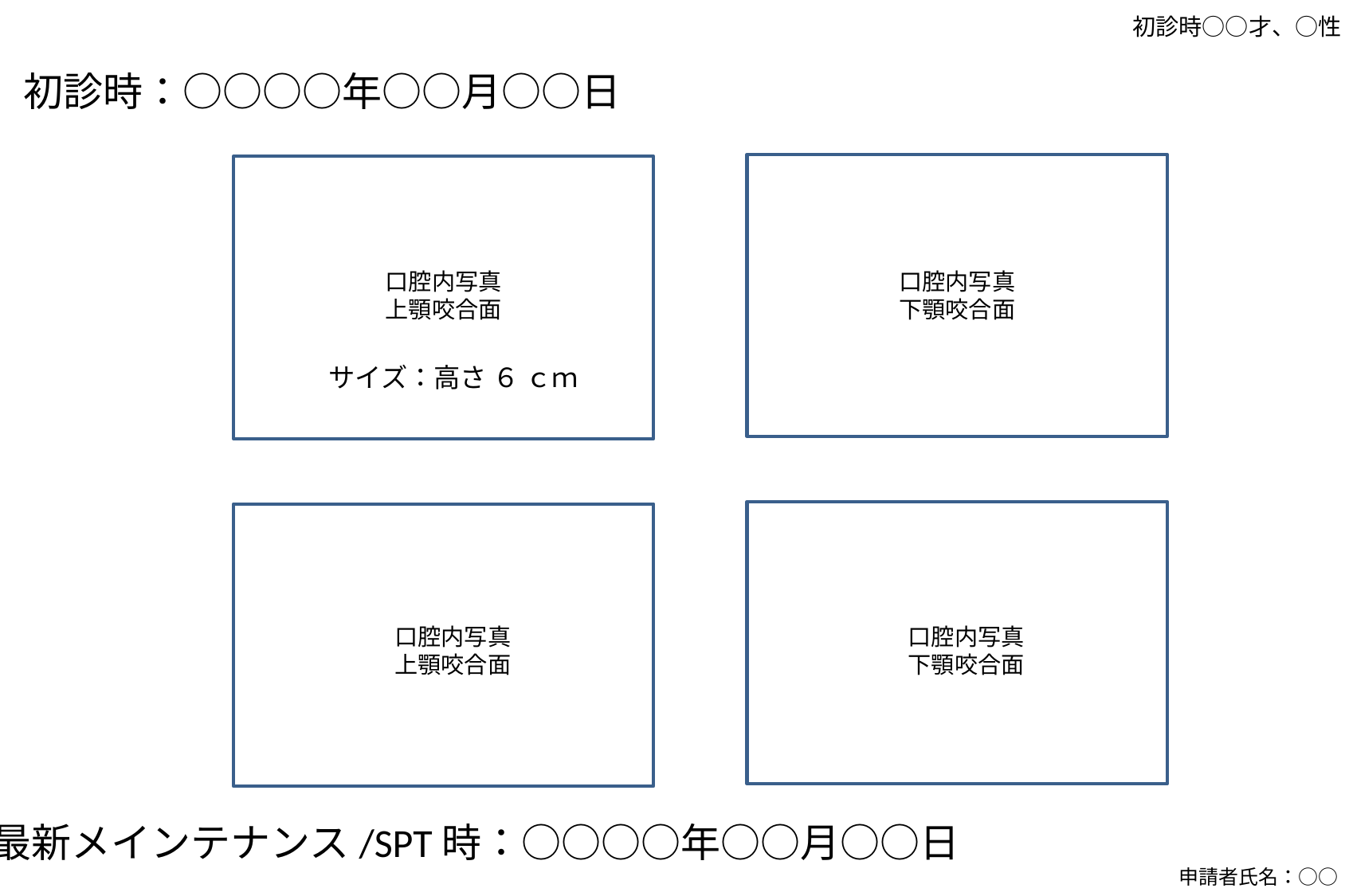

初診時○○才、○性
初診時：○○○○年○○月○○日

口腔内写真
上顎咬合面
口腔内写真
下顎咬合面
サイズ：高さ ６ ｃｍ

口腔内写真
上顎咬合面
口腔内写真
下顎咬合面
最新メインテナンス/SPT時：○○○○年○○月○○日
申請者氏名：○○